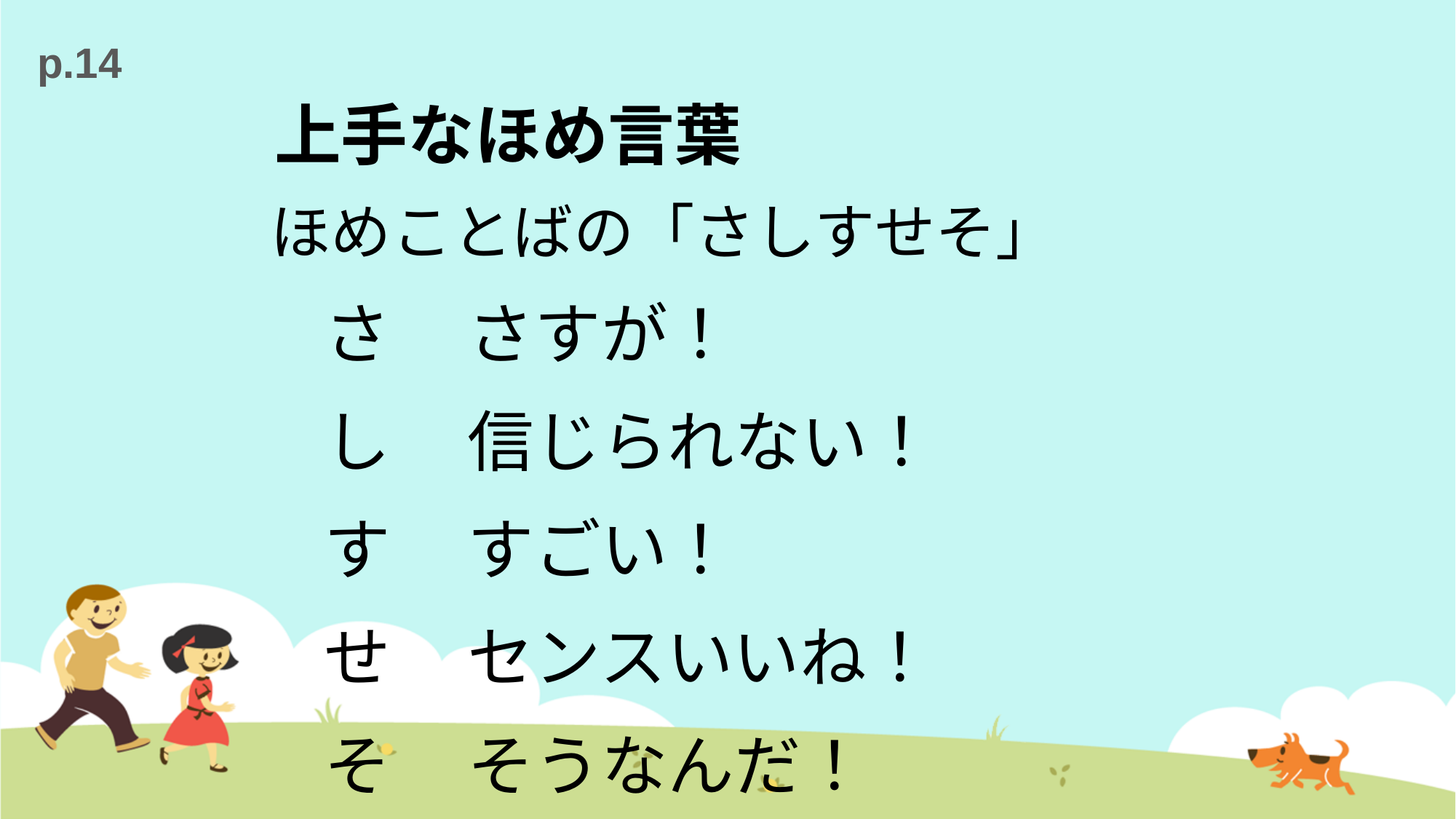

p.14
# 上手なほめ言葉
ほめことばの「さしすせそ」
| さ | さすが！ |
| --- | --- |
| し | 信じられない！ |
| す | すごい！ |
| せ | センスいいね！ |
| そ | そうなんだ！ |